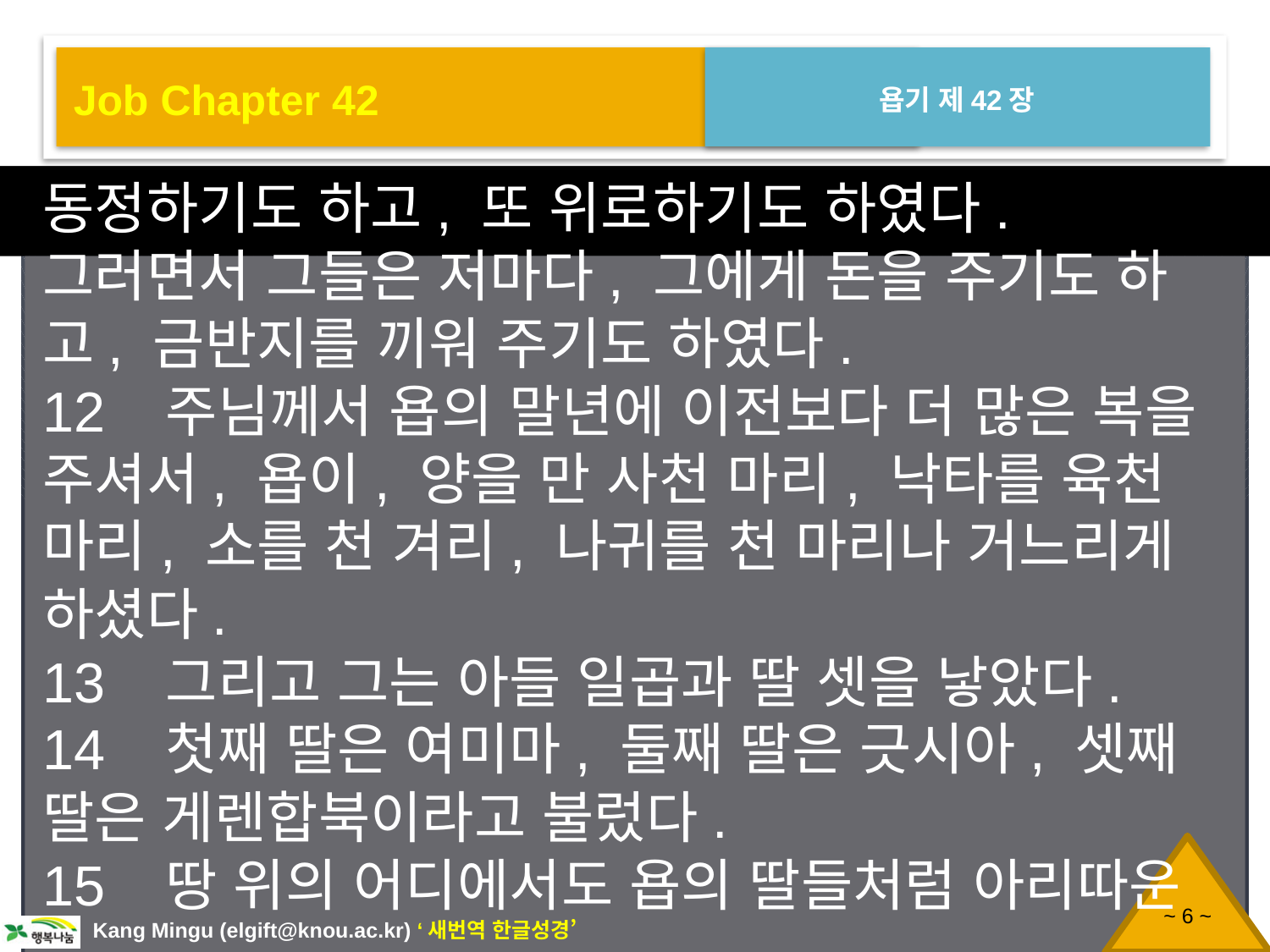

Job Chapter 42
욥기 제42장
동정하기도 하고, 또 위로하기도 하였다. 그러면서 그들은 저마다, 그에게 돈을 주기도 하고, 금반지를 끼워 주기도 하였다.
12   주님께서 욥의 말년에 이전보다 더 많은 복을 주셔서, 욥이, 양을 만 사천 마리, 낙타를 육천 마리, 소를 천 겨리, 나귀를 천 마리나 거느리게 하셨다.
13   그리고 그는 아들 일곱과 딸 셋을 낳았다.
14   첫째 딸은 여미마, 둘째 딸은 긋시아, 셋째 딸은 게렌합북이라고 불렀다.
15   땅 위의 어디에서도 욥의 딸들처럼 아리따운